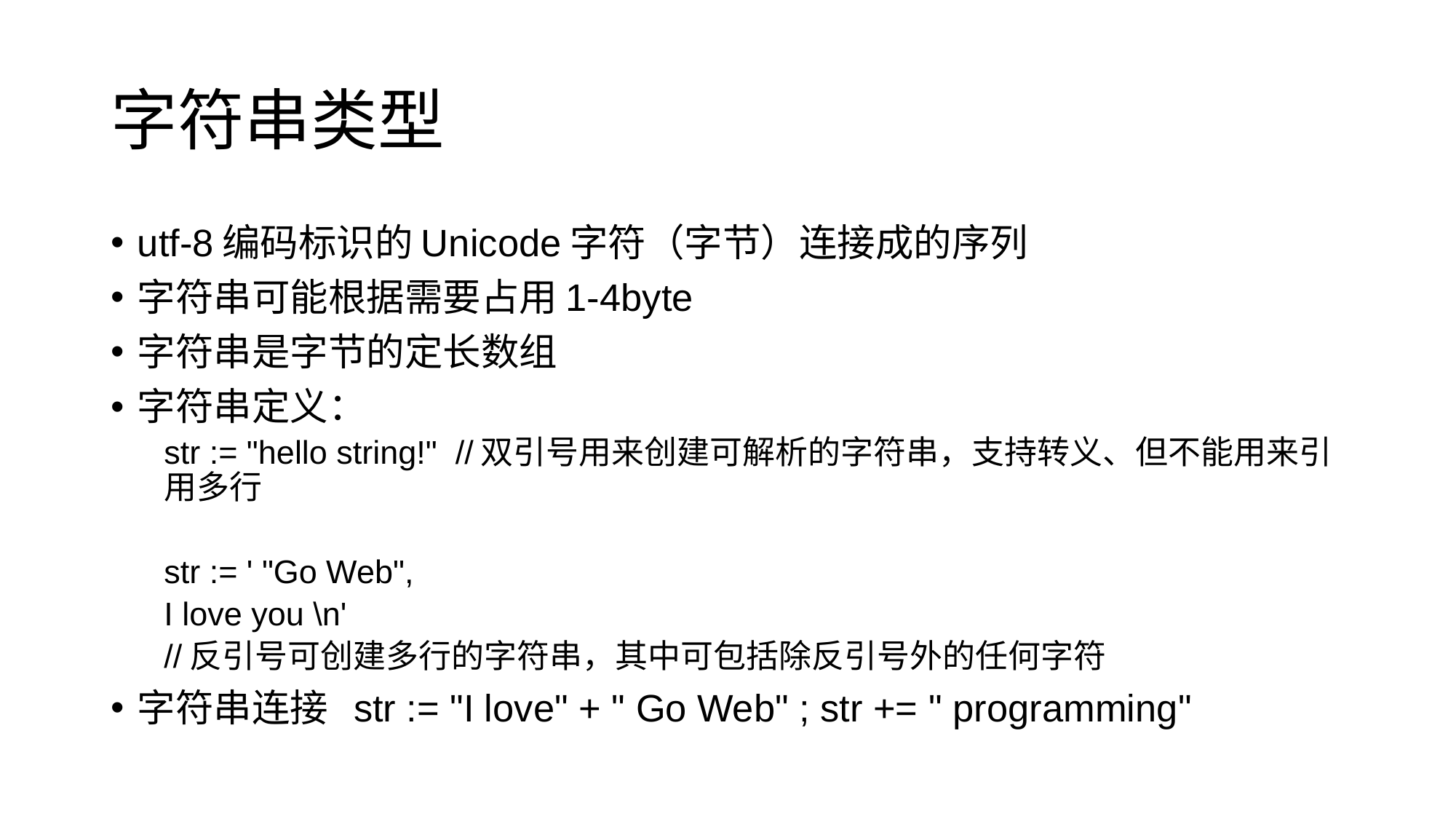

# 字符串类型
utf-8编码标识的Unicode字符（字节）连接成的序列
字符串可能根据需要占用1-4byte
字符串是字节的定长数组
字符串定义：
str := "hello string!"  //双引号用来创建可解析的字符串，支持转义、但不能用来引用多行

str := ' "Go Web",
I love you \n'
//反引号可创建多行的字符串，其中可包括除反引号外的任何字符
字符串连接  str := "I love" + " Go Web" ; str += " programming"